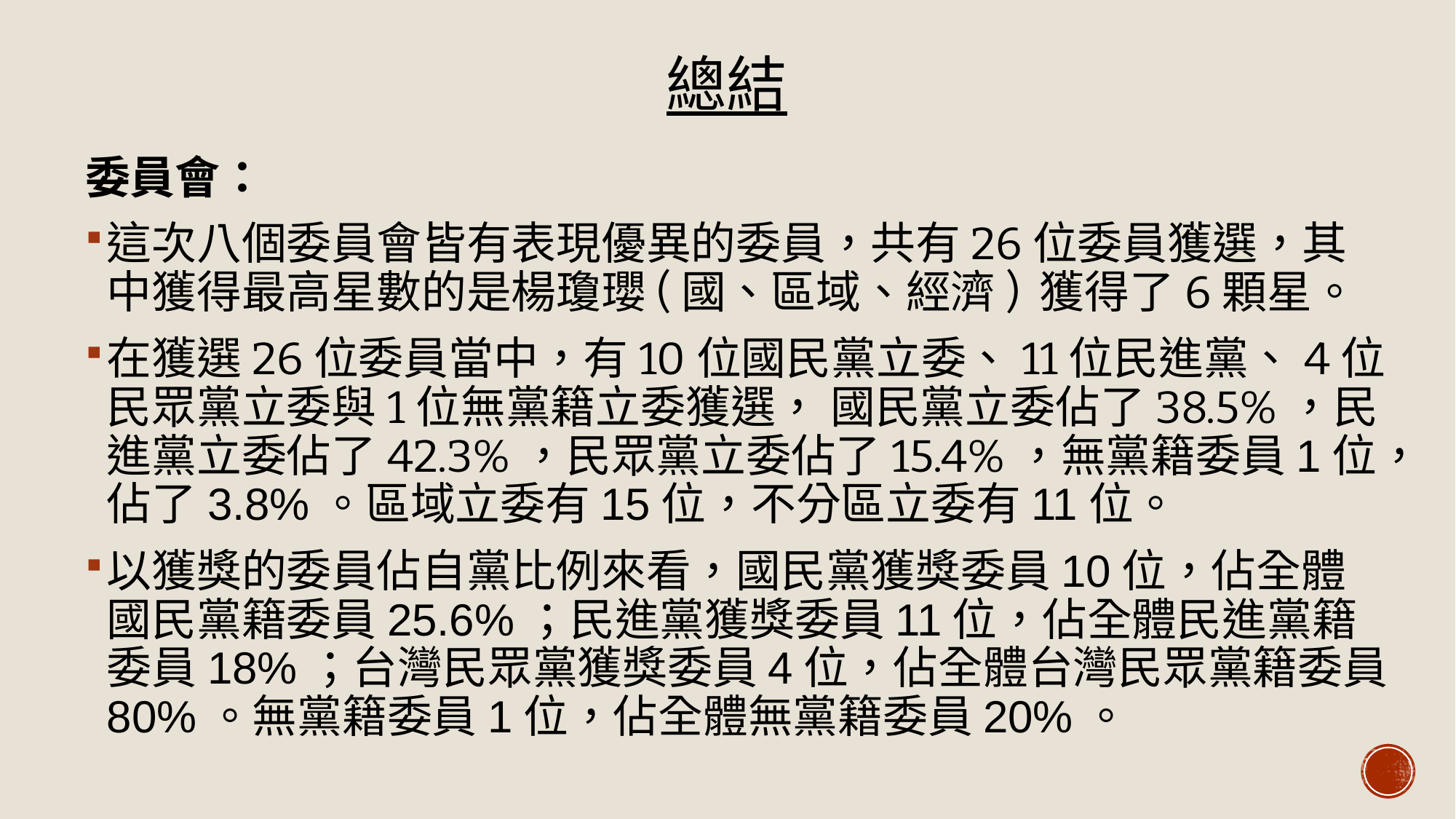

# 總結
委員會：
這次八個委員會皆有表現優異的委員，共有26位委員獲選，其中獲得最高星數的是楊瓊瓔(國、區域、經濟) 獲得了6顆星。
在獲選26位委員當中，有10位國民黨立委、11位民進黨、4位民眾黨立委與1位無黨籍立委獲選， 國民黨立委佔了38.5%，民進黨立委佔了42.3%，民眾黨立委佔了15.4%，無黨籍委員1位，佔了3.8%。區域立委有15位，不分區立委有11位。
以獲獎的委員佔自黨比例來看，國民黨獲獎委員10位，佔全體國民黨籍委員25.6%；民進黨獲獎委員11位，佔全體民進黨籍委員18%；台灣民眾黨獲獎委員4位，佔全體台灣民眾黨籍委員80%。無黨籍委員1位，佔全體無黨籍委員20%。